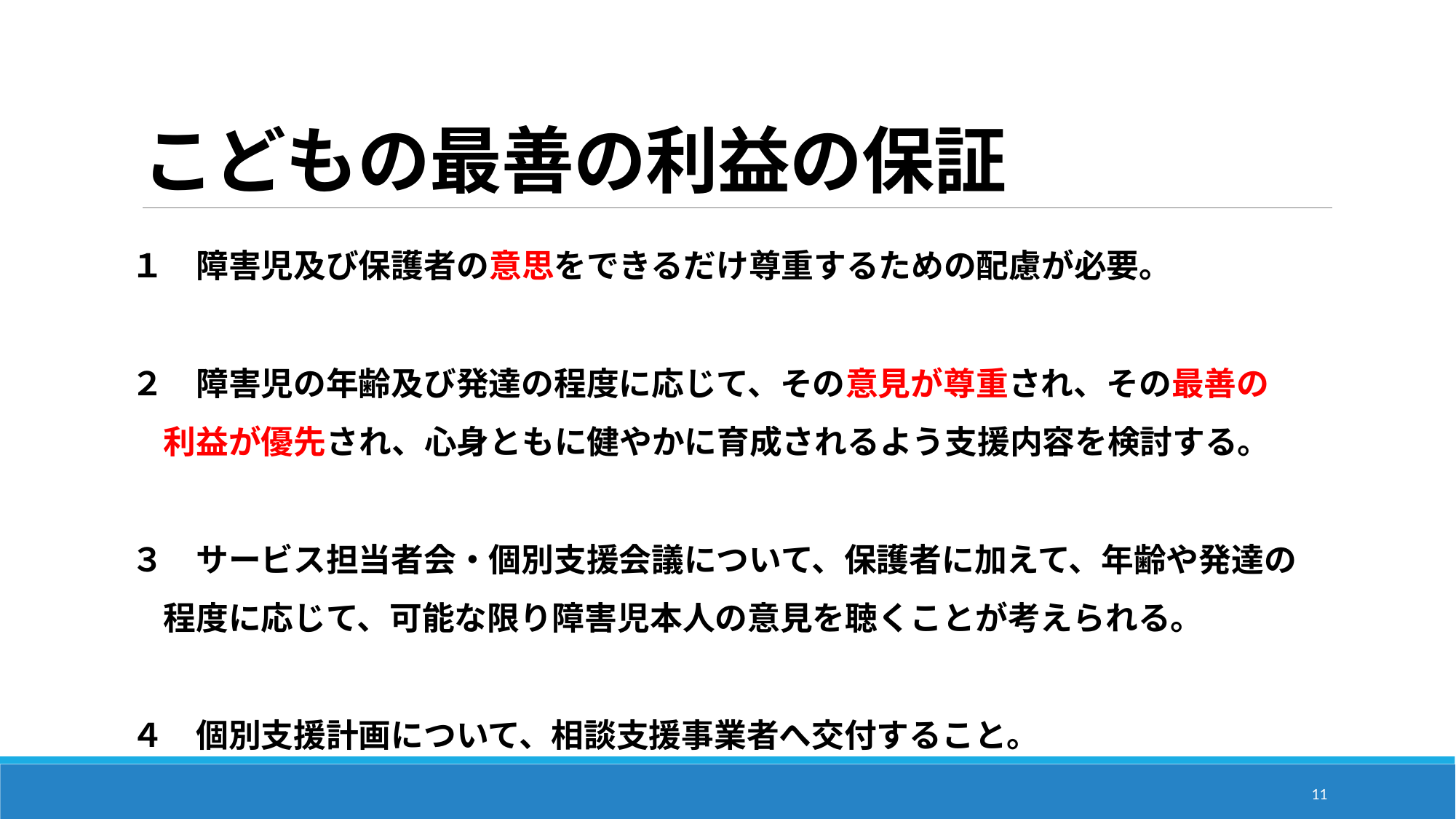

# こどもの最善の利益の保証
１　障害児及び保護者の意思をできるだけ尊重するための配慮が必要。

２　障害児の年齢及び発達の程度に応じて、その意見が尊重され、その最善の
　利益が優先され、心身ともに健やかに育成されるよう支援内容を検討する。

３　サービス担当者会・個別支援会議について、保護者に加えて、年齢や発達の
　程度に応じて、可能な限り障害児本人の意見を聴くことが考えられる。

４　個別支援計画について、相談支援事業者へ交付すること。

11